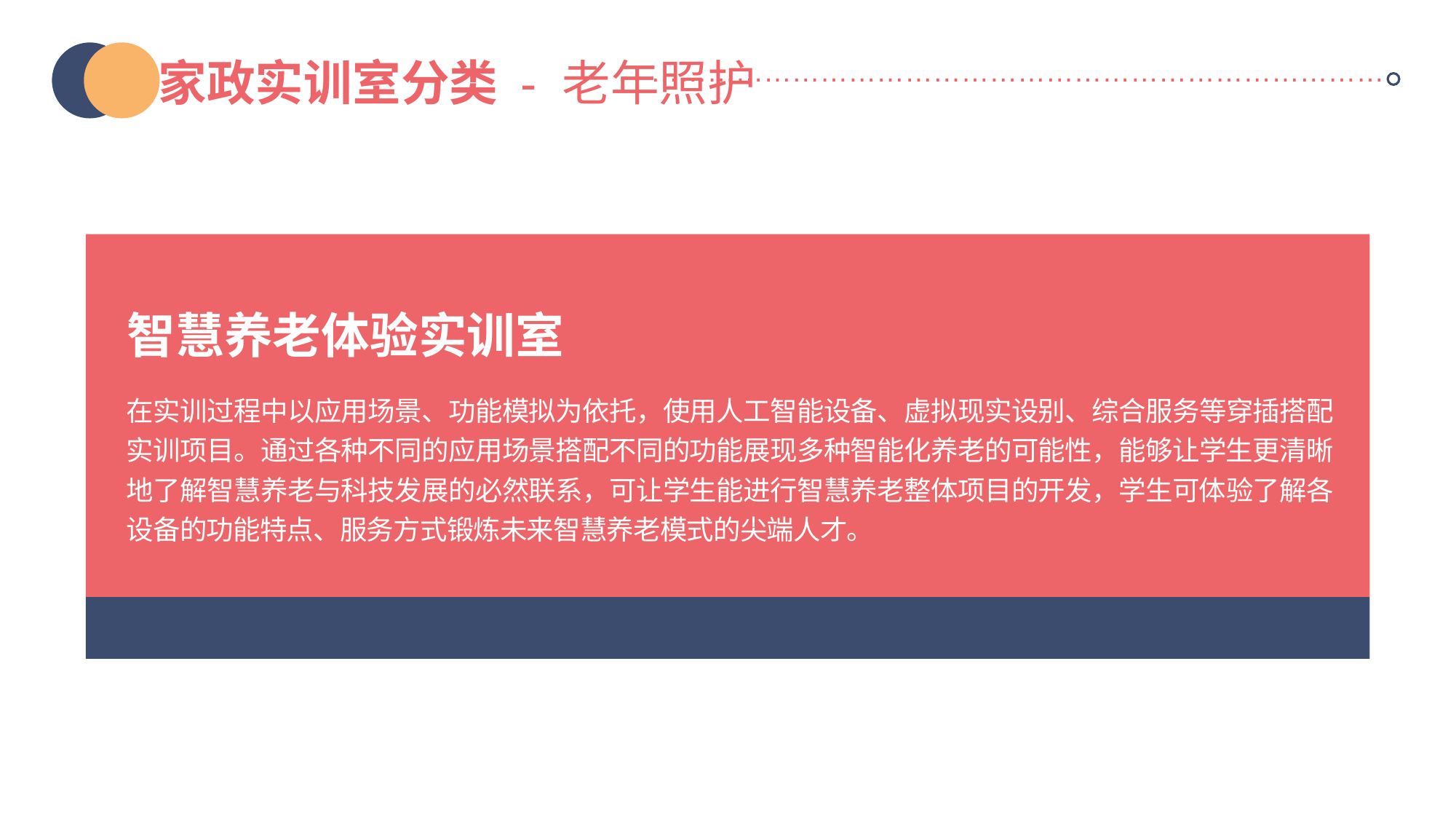

家政实训室分类 - 老年照护
……………………………………………………………………

智慧养老体验实训室
在实训过程中以应用场景、功能模拟为依托，使用人工智能设备、虚拟现实设别、综合服务等穿插搭配实训项目。通过各种不同的应用场景搭配不同的功能展现多种智能化养老的可能性，能够让学生更清晰地了解智慧养老与科技发展的必然联系，可让学生能进行智慧养老整体项目的开发，学生可体验了解各设备的功能特点、服务方式锻炼未来智慧养老模式的尖端人才。